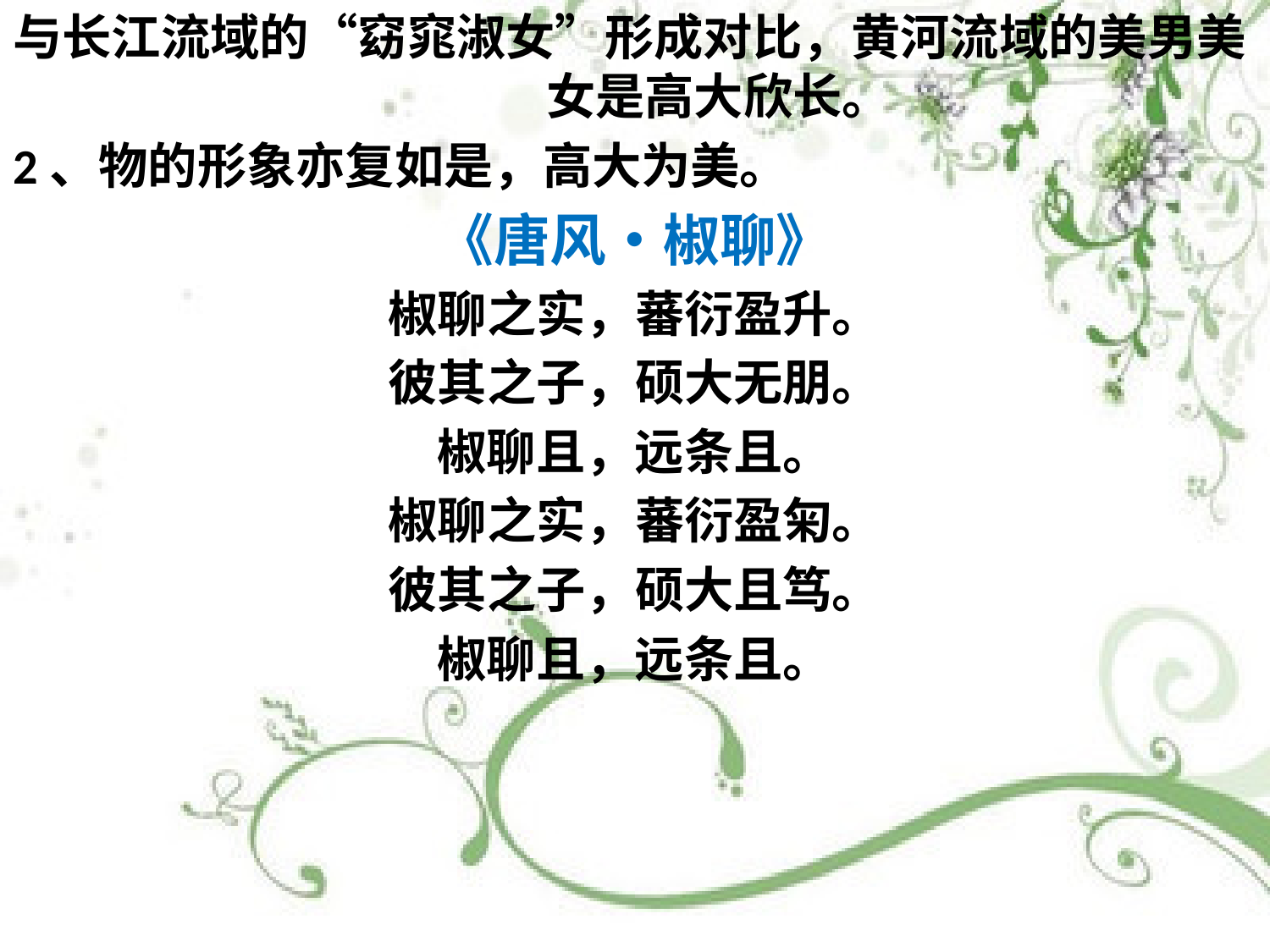

与长江流域的“窈窕淑女”形成对比，黄河流域的美男美                 女是高大欣长。
2、物的形象亦复如是，高大为美。
《唐风•椒聊》
椒聊之实，蕃衍盈升。
彼其之子，硕大无朋。
椒聊且，远条且。
椒聊之实，蕃衍盈匊。
彼其之子，硕大且笃。
椒聊且，远条且。